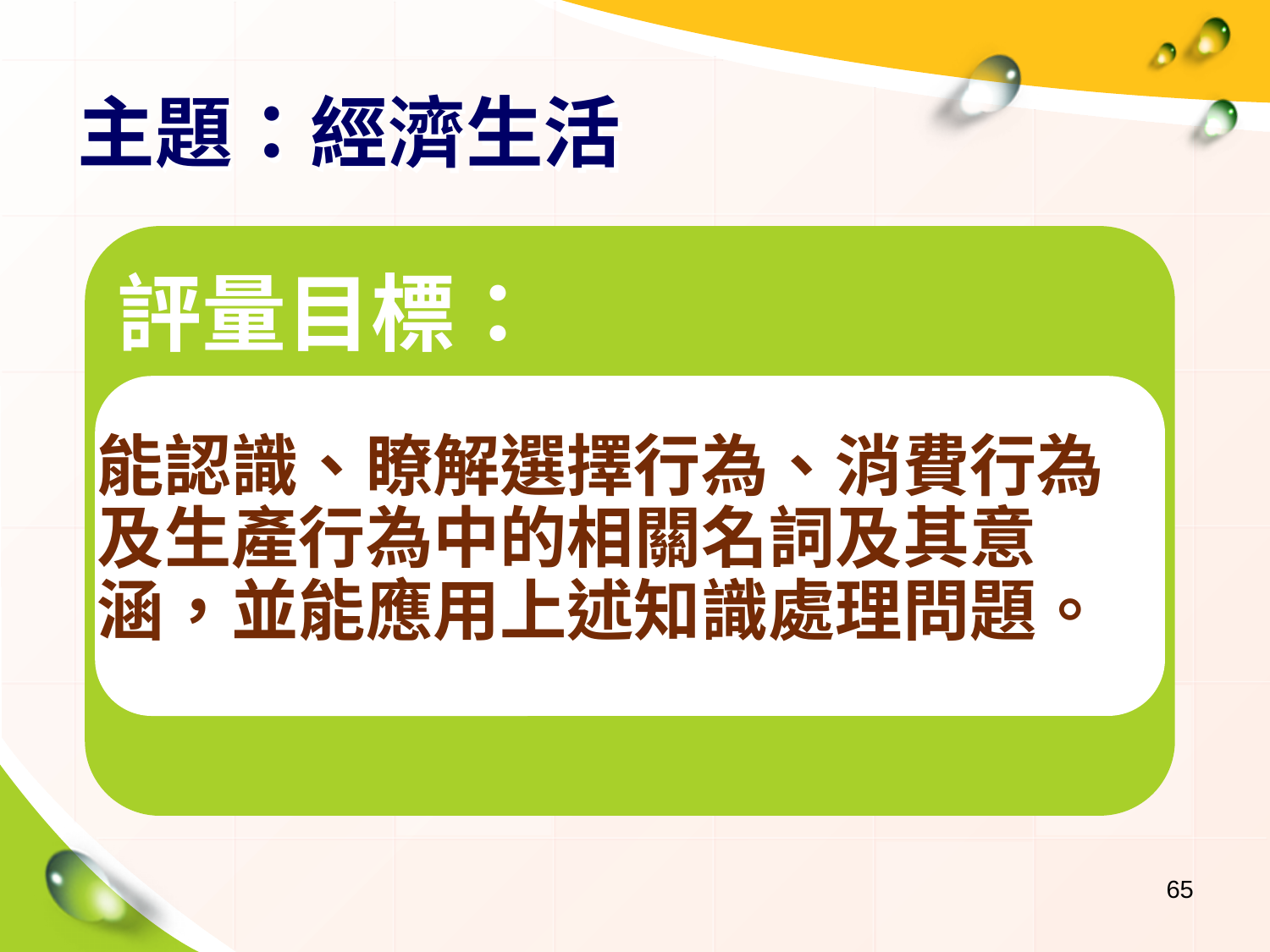

主題：經濟生活

評量目標：

能認識、瞭解選擇行為、消費行為及生產行為中的相關名詞及其意涵，並能應用上述知識處理問題。
65